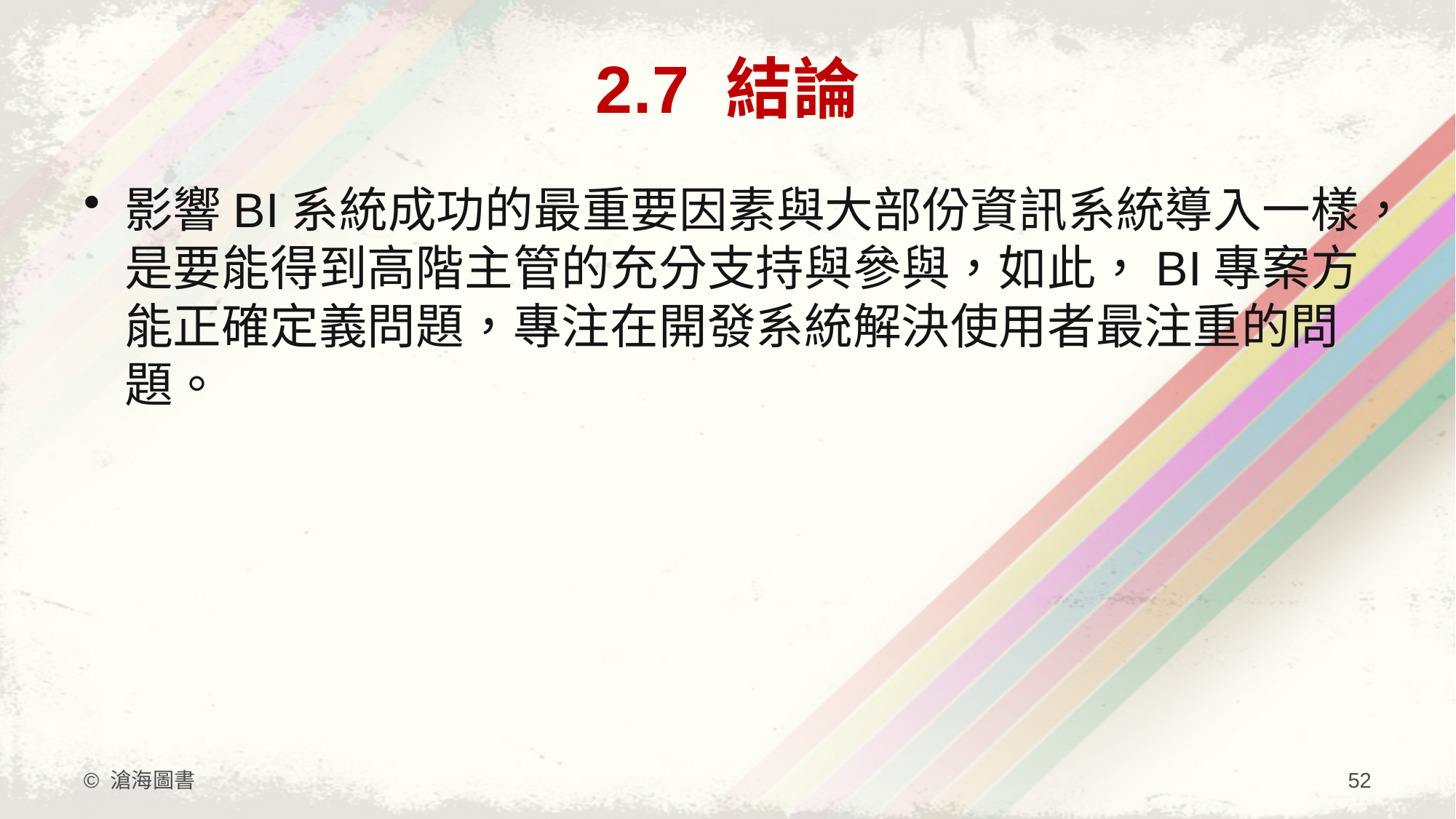

# 2.7 結論
影響BI系統成功的最重要因素與大部份資訊系統導入一樣，是要能得到高階主管的充分支持與參與，如此，BI專案方能正確定義問題，專注在開發系統解決使用者最注重的問題。

© 滄海圖書

52